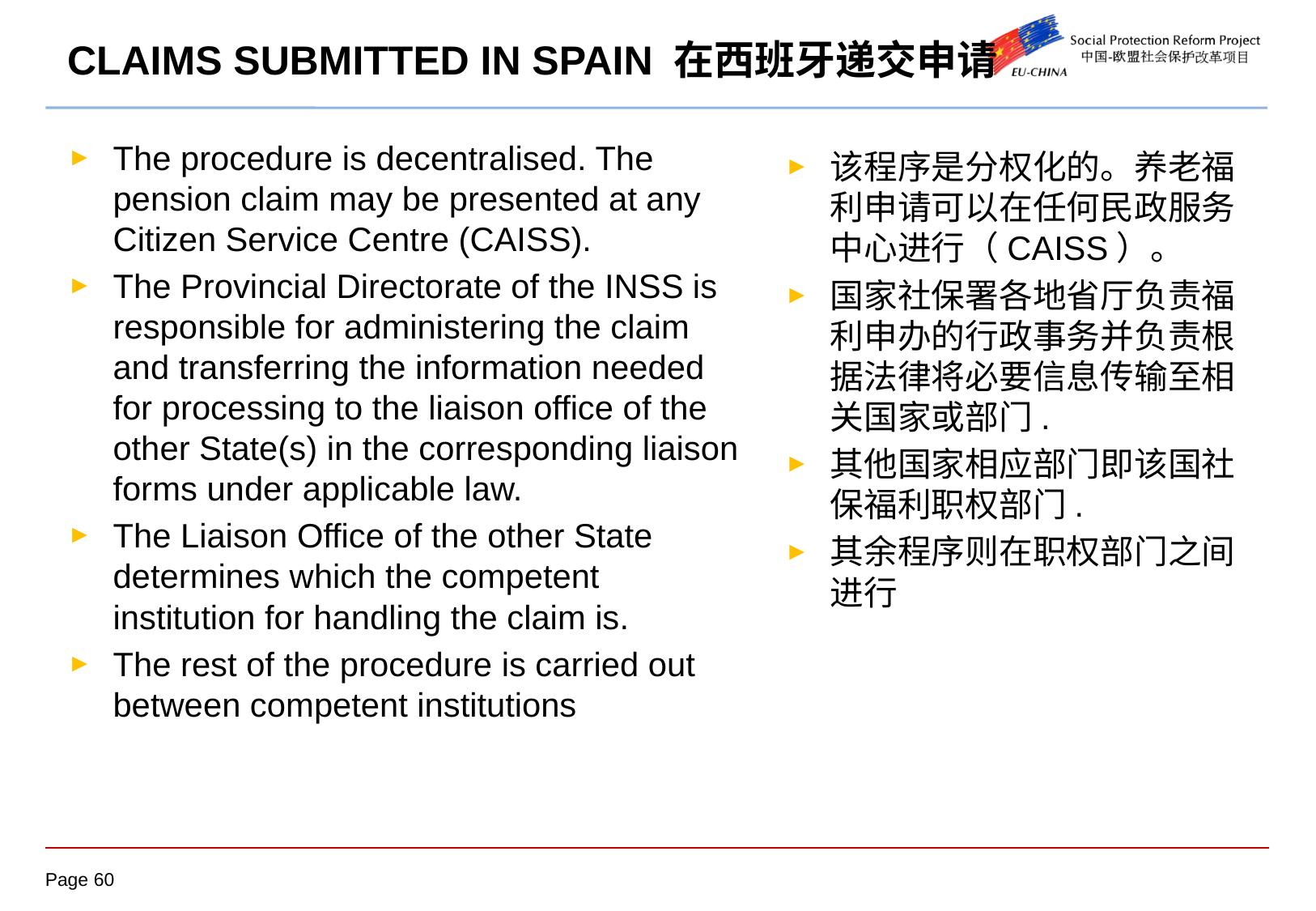

# CLAIMS SUBMITTED IN SPAIN 在西班牙递交申请
The procedure is decentralised. The pension claim may be presented at any Citizen Service Centre (CAISS).
The Provincial Directorate of the INSS is responsible for administering the claim and transferring the information needed for processing to the liaison office of the other State(s) in the corresponding liaison forms under applicable law.
The Liaison Office of the other State determines which the competent institution for handling the claim is.
The rest of the procedure is carried out between competent institutions

该程序是分权化的。养老福利申请可以在任何民政服务中心进行（CAISS）。
国家社保署各地省厅负责福利申办的行政事务并负责根据法律将必要信息传输至相关国家或部门.
其他国家相应部门即该国社保福利职权部门.
其余程序则在职权部门之间进行